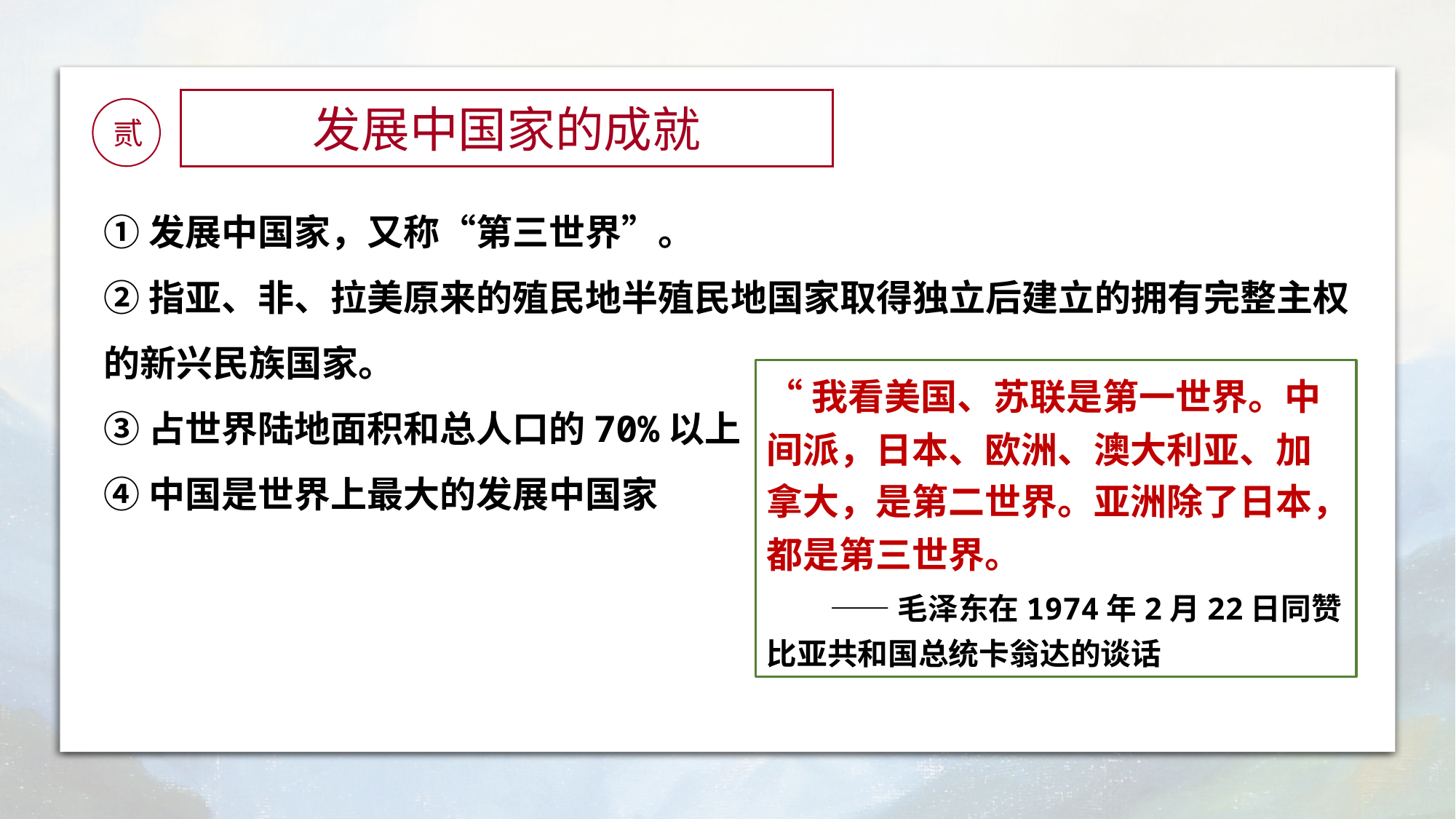

发展中国家的成就
贰
①发展中国家，又称“第三世界”。
②指亚、非、拉美原来的殖民地半殖民地国家取得独立后建立的拥有完整主权的新兴民族国家。
③占世界陆地面积和总人口的70%以上
④中国是世界上最大的发展中国家
“我看美国、苏联是第一世界。中间派，日本、欧洲、澳大利亚、加拿大，是第二世界。亚洲除了日本，都是第三世界。
        ——毛泽东在1974年2月22日同赞比亚共和国总统卡翁达的谈话